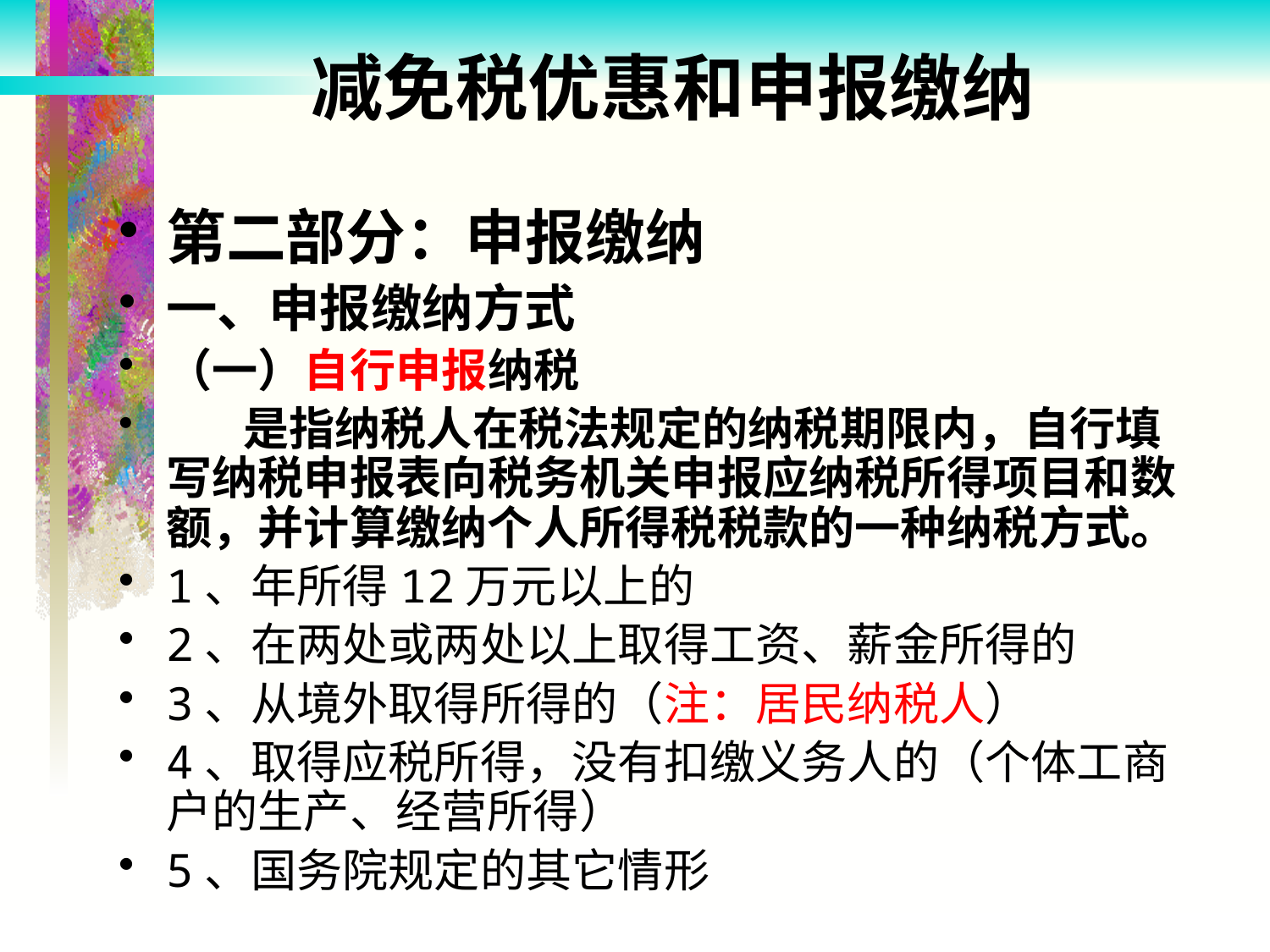

减免税优惠和申报缴纳

第二部分：申报缴纳
一、申报缴纳方式
（一）自行申报纳税
       是指纳税人在税法规定的纳税期限内，自行填写纳税申报表向税务机关申报应纳税所得项目和数额，并计算缴纳个人所得税税款的一种纳税方式。
1、年所得12万元以上的
2、在两处或两处以上取得工资、薪金所得的
3、从境外取得所得的（注：居民纳税人）
4、取得应税所得，没有扣缴义务人的（个体工商户的生产、经营所得）
5、国务院规定的其它情形